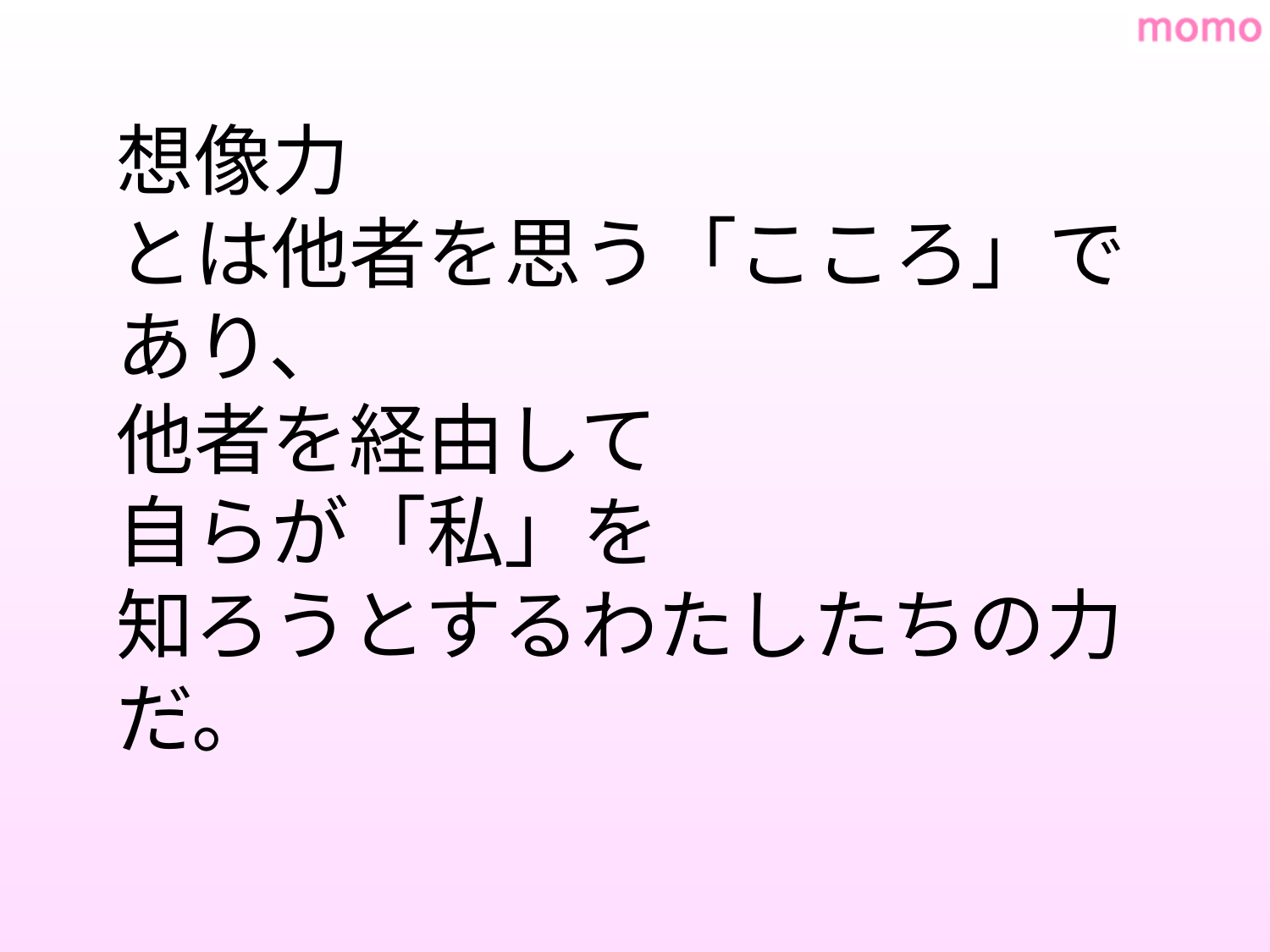

# 想像力 とは他者を思う「こころ」であり、 他者を経由して 自らが「私」を 知ろうとするわたしたちの力だ。